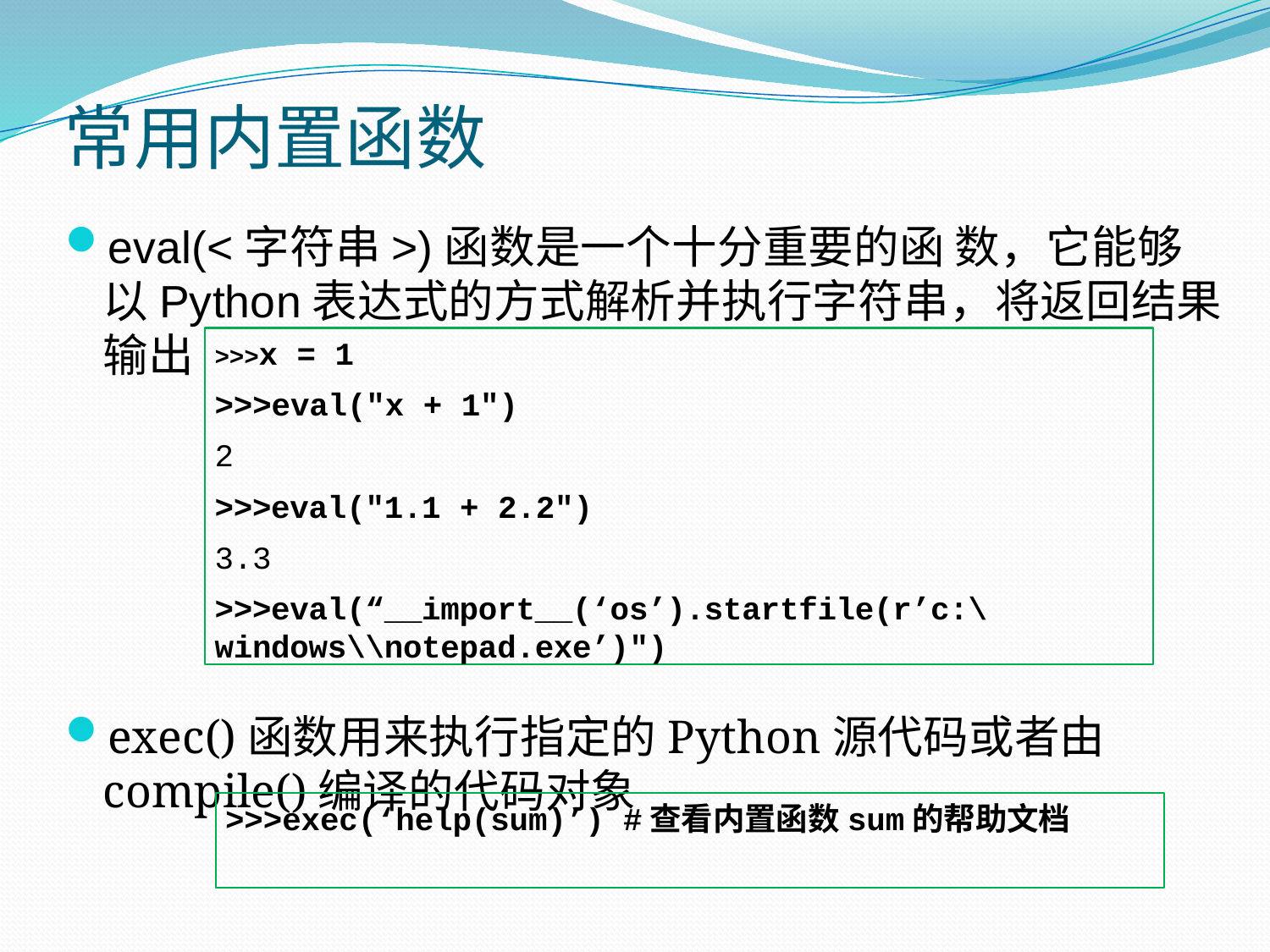

# 常用内置函数
eval(<字符串>)函数是一个十分重要的函 数，它能够以Python表达式的方式解析并执行字符串，将返回结果输出

exec()函数用来执行指定的Python源代码或者由compile()编译的代码对象
>>>x = 1
>>>eval("x + 1")
2
>>>eval("1.1 + 2.2")
3.3
>>>eval(“__import__(‘os’).startfile(r’c:\windows\\notepad.exe’)")
>>>exec(‘help(sum)’) #查看内置函数sum的帮助文档